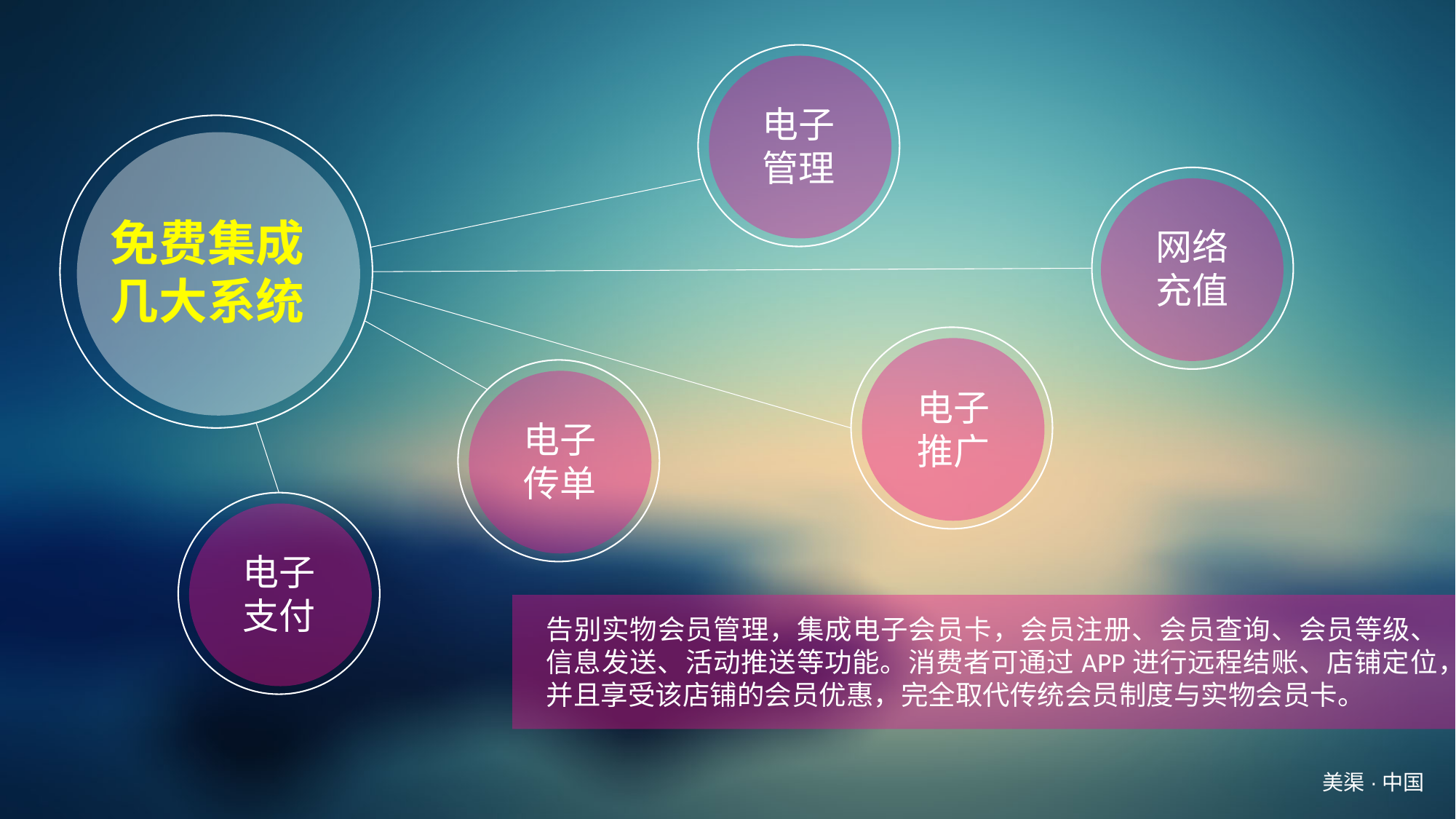

电子
管理

免费集成
几大系统
网络
充值

电子
推广
电子
传单

电子
支付

告别实物会员管理，集成电子会员卡，会员注册、会员查询、会员等级、信息发送、活动推送等功能。消费者可通过APP进行远程结账、店铺定位，并且享受该店铺的会员优惠，完全取代传统会员制度与实物会员卡。